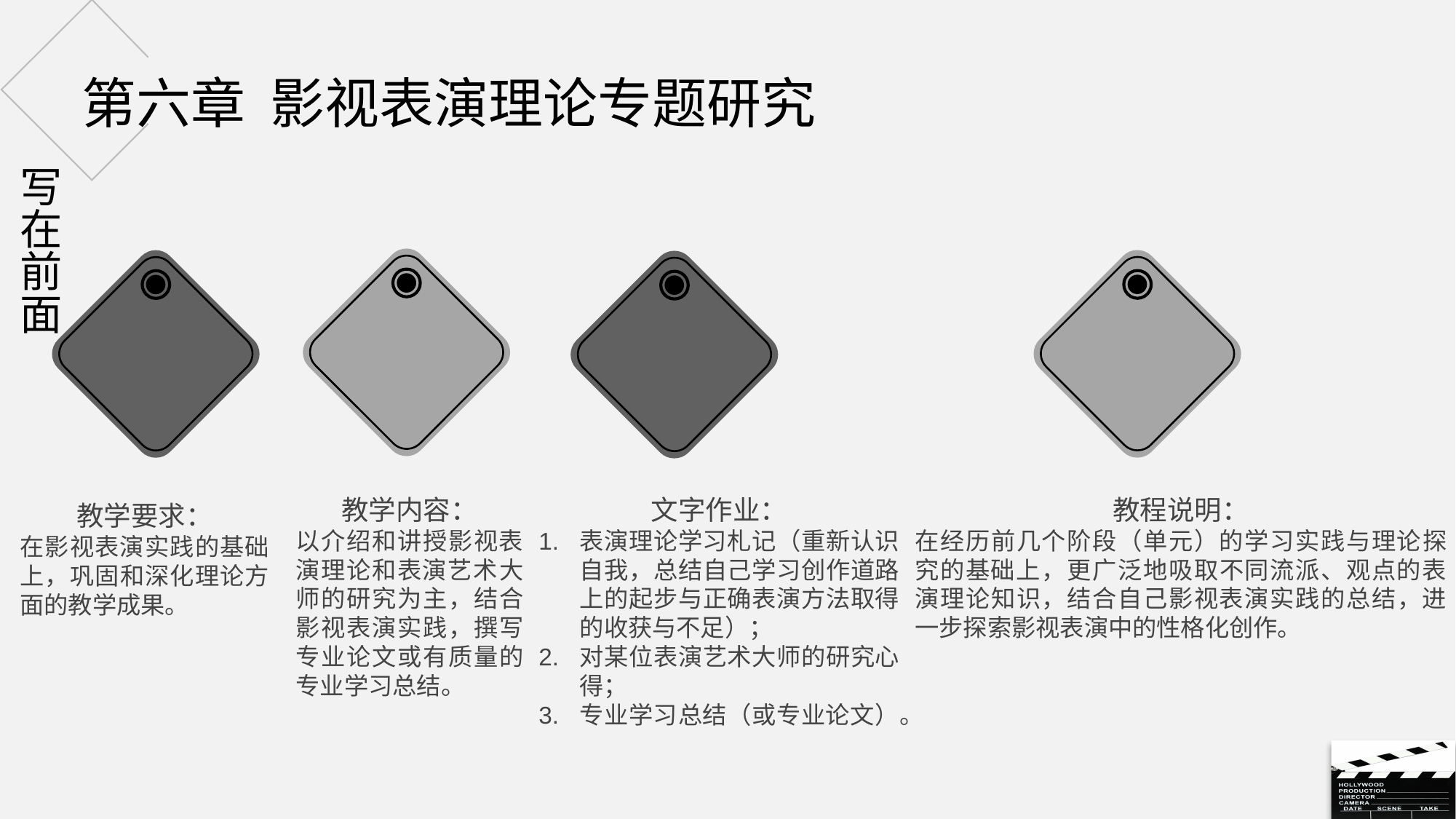

# 第六章  影视表演理论专题研究
写在前面

教学要求：
在影视表演实践的基础上，巩固和深化理论方面的教学成果。
教学内容：
以介绍和讲授影视表演理论和表演艺术大师的研究为主，结合影视表演实践，撰写专业论文或有质量的专业学习总结。
文字作业：
表演理论学习札记（重新认识自我，总结自己学习创作道路上的起步与正确表演方法取得的收获与不足）；
对某位表演艺术大师的研究心得；
专业学习总结（或专业论文）。
教程说明：
在经历前几个阶段（单元）的学习实践与理论探究的基础上，更广泛地吸取不同流派、观点的表演理论知识，结合自己影视表演实践的总结，进一步探索影视表演中的性格化创作。